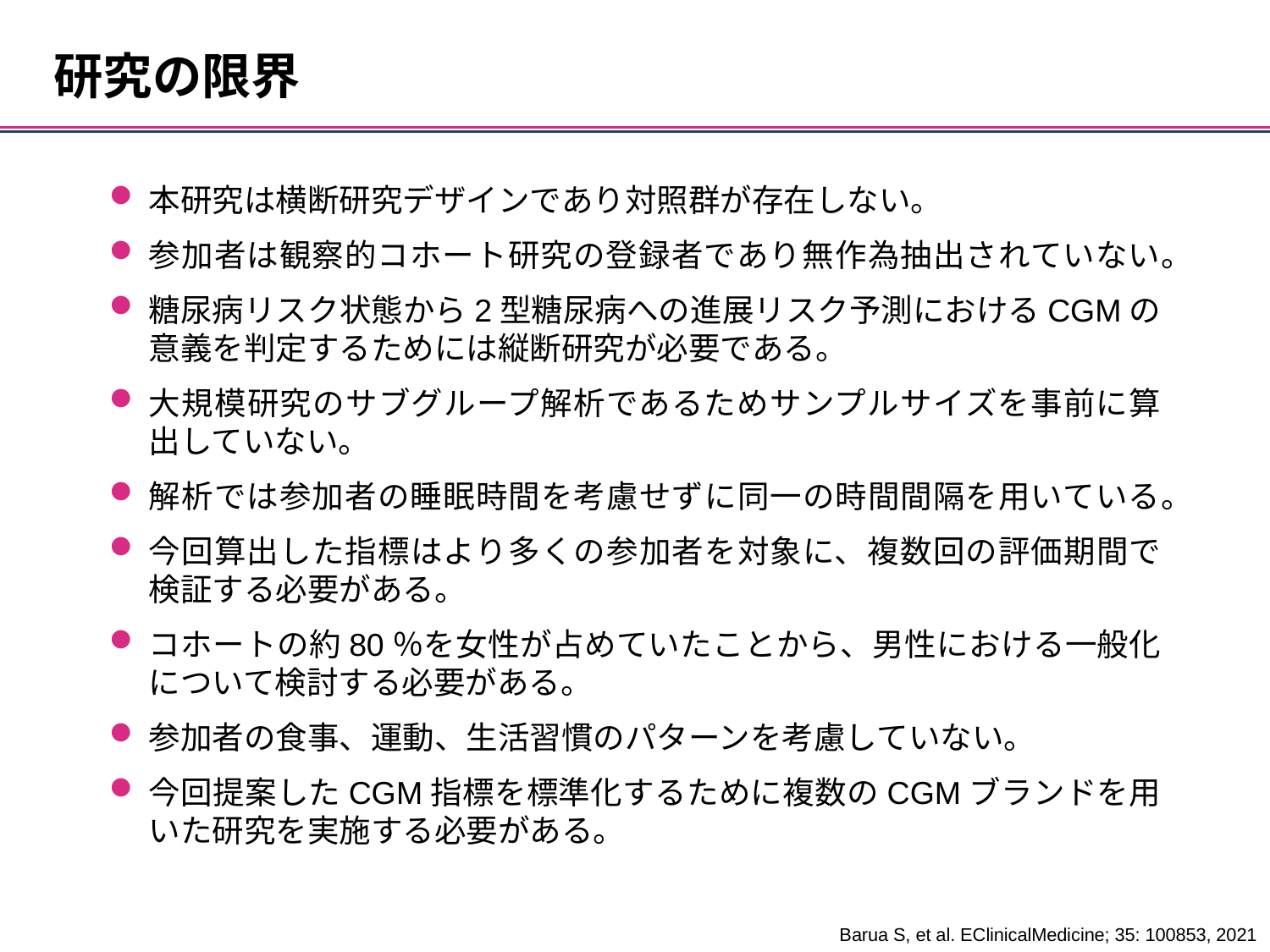

研究の限界
本研究は横断研究デザインであり対照群が存在しない。

参加者は観察的コホート研究の登録者であり無作為抽出されていない。

糖尿病リスク状態から2型糖尿病への進展リスク予測におけるCGMの意義を判定するためには縦断研究が必要である。

大規模研究のサブグループ解析であるためサンプルサイズを事前に算出していない。

解析では参加者の睡眠時間を考慮せずに同一の時間間隔を用いている。

今回算出した指標はより多くの参加者を対象に、複数回の評価期間で検証する必要がある。

コホートの約80％を女性が占めていたことから、男性における一般化について検討する必要がある。

参加者の食事、運動、生活習慣のパターンを考慮していない。

今回提案したCGM指標を標準化するために複数のCGMブランドを用いた研究を実施する必要がある。
Barua S, et al. EClinicalMedicine; 35: 100853, 2021